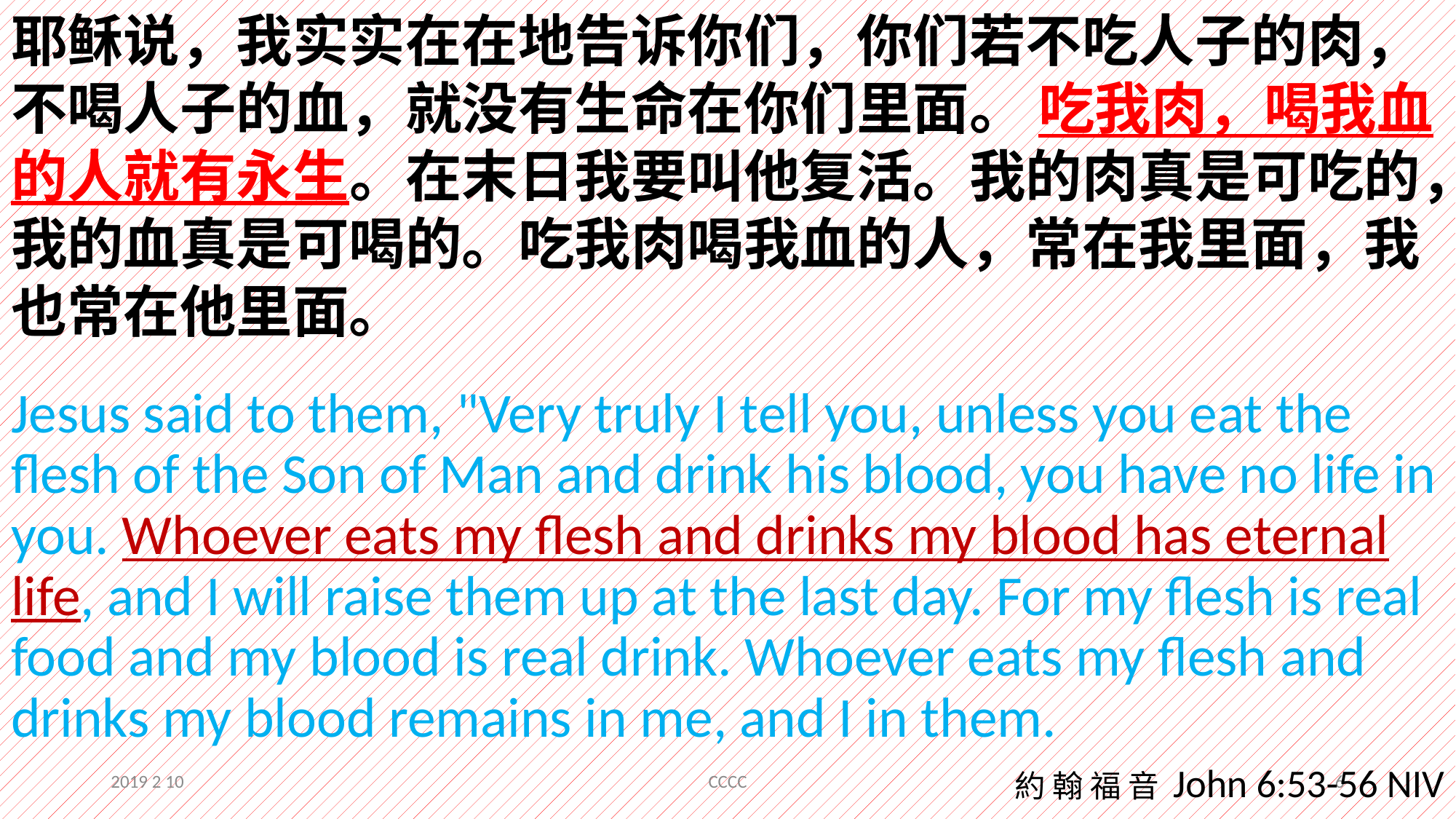

耶稣说，我实实在在地告诉你们，你们若不吃人子的肉，不喝人子的血，就没有生命在你们里面。 吃我肉，喝我血的人就有永生。在末日我要叫他复活。我的肉真是可吃的，我的血真是可喝的。吃我肉喝我血的人，常在我里面，我也常在他里面。

Jesus said to them, "Very truly I tell you, unless you eat the flesh of the Son of Man and drink his blood, you have no life in you. Whoever eats my flesh and drinks my blood has eternal life, and I will raise them up at the last day. For my flesh is real food and my blood is real drink. Whoever eats my flesh and drinks my blood remains in me, and I in them.
約 翰 福 音 John 6:53-56 NIV
2019 2 10
CCCC
6